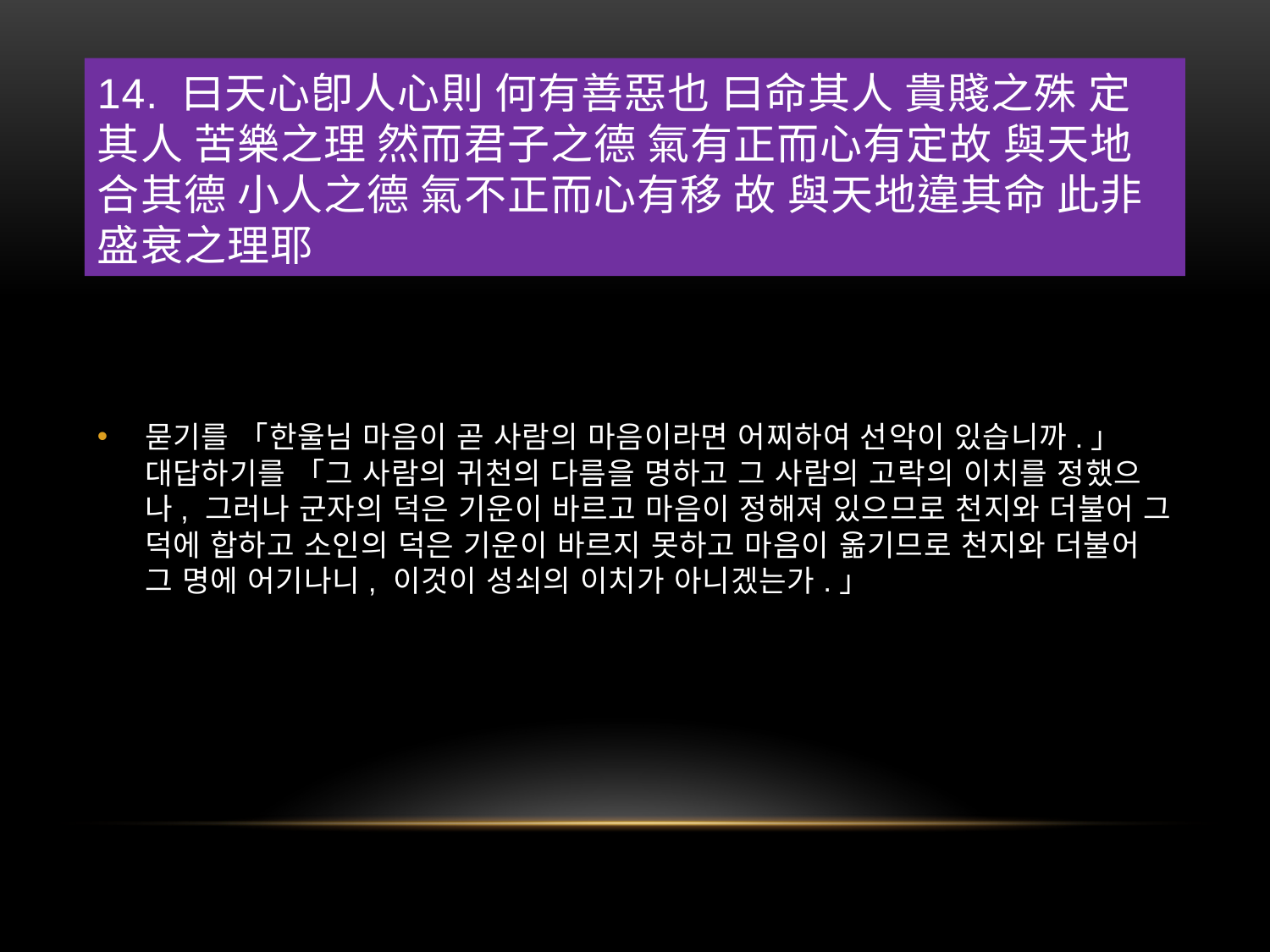

# 14. 曰天心卽人心則 何有善惡也 曰命其人 貴賤之殊 定其人 苦樂之理 然而君子之德 氣有正而心有定故 與天地合其德 小人之德 氣不正而心有移 故 與天地違其命 此非盛衰之理耶
묻기를 「한울님 마음이 곧 사람의 마음이라면 어찌하여 선악이 있습니까.」대답하기를 「그 사람의 귀천의 다름을 명하고 그 사람의 고락의 이치를 정했으나, 그러나 군자의 덕은 기운이 바르고 마음이 정해져 있으므로 천지와 더불어 그 덕에 합하고 소인의 덕은 기운이 바르지 못하고 마음이 옮기므로 천지와 더불어 그 명에 어기나니, 이것이 성쇠의 이치가 아니겠는가.」